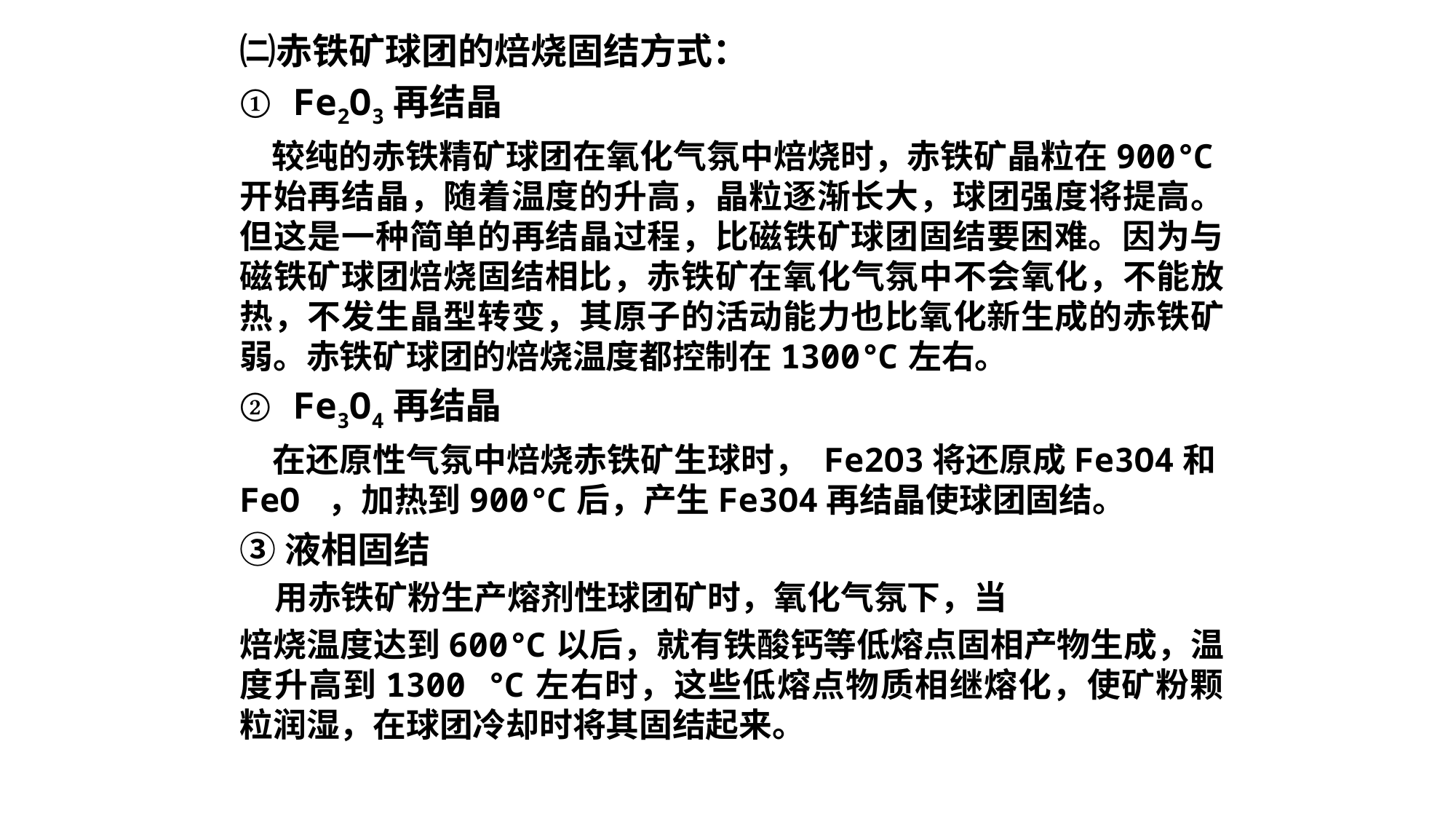

㈡赤铁矿球团的焙烧固结方式：
① Fe2O3再结晶
    较纯的赤铁精矿球团在氧化气氛中焙烧时，赤铁矿晶粒在900℃开始再结晶，随着温度的升高，晶粒逐渐长大，球团强度将提高。但这是一种简单的再结晶过程，比磁铁矿球团固结要困难。因为与磁铁矿球团焙烧固结相比，赤铁矿在氧化气氛中不会氧化，不能放热，不发生晶型转变，其原子的活动能力也比氧化新生成的赤铁矿弱。赤铁矿球团的焙烧温度都控制在1300℃左右。
② Fe3O4再结晶
    在还原性气氛中焙烧赤铁矿生球时， Fe2O3将还原成Fe3O4和FeO ，加热到900℃后，产生Fe3O4再结晶使球团固结。
③液相固结
    用赤铁矿粉生产熔剂性球团矿时，氧化气氛下，当
焙烧温度达到600℃以后，就有铁酸钙等低熔点固相产物生成，温度升高到1300 ℃左右时，这些低熔点物质相继熔化，使矿粉颗粒润湿，在球团冷却时将其固结起来。
46